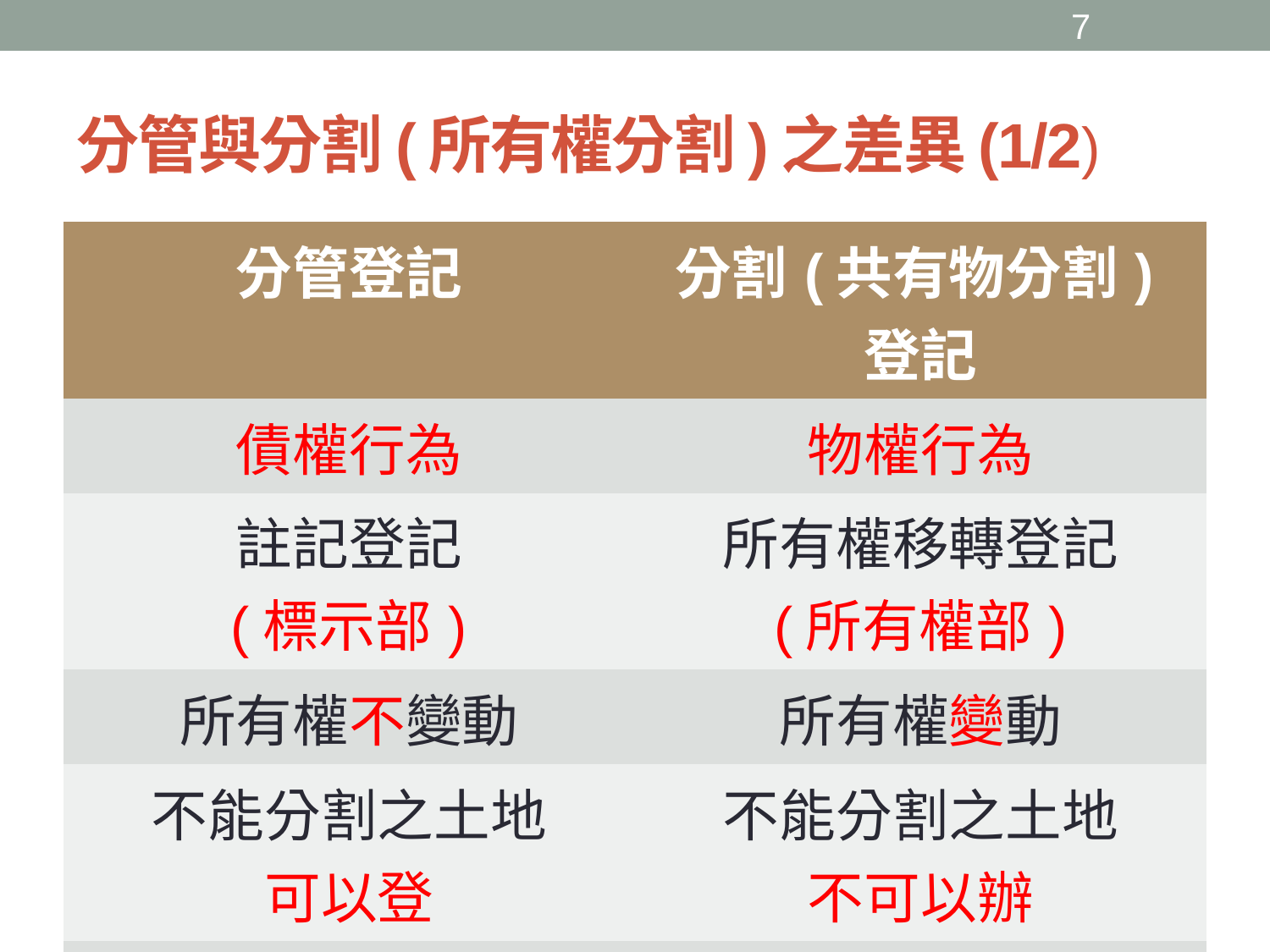

7
# 分管與分割(所有權分割)之差異(1/2)
| 分管登記 | 分割(共有物分割)登記 |
| --- | --- |
| 債權行為 | 物權行為 |
| 註記登記 (標示部) | 所有權移轉登記 (所有權部) |
| 所有權不變動 | 所有權變動 |
| 不能分割之土地 可以登 | 不能分割之土地 不可以辦 |
| 不需申請複丈 | 需申辦標示分割 複丈與登記 |